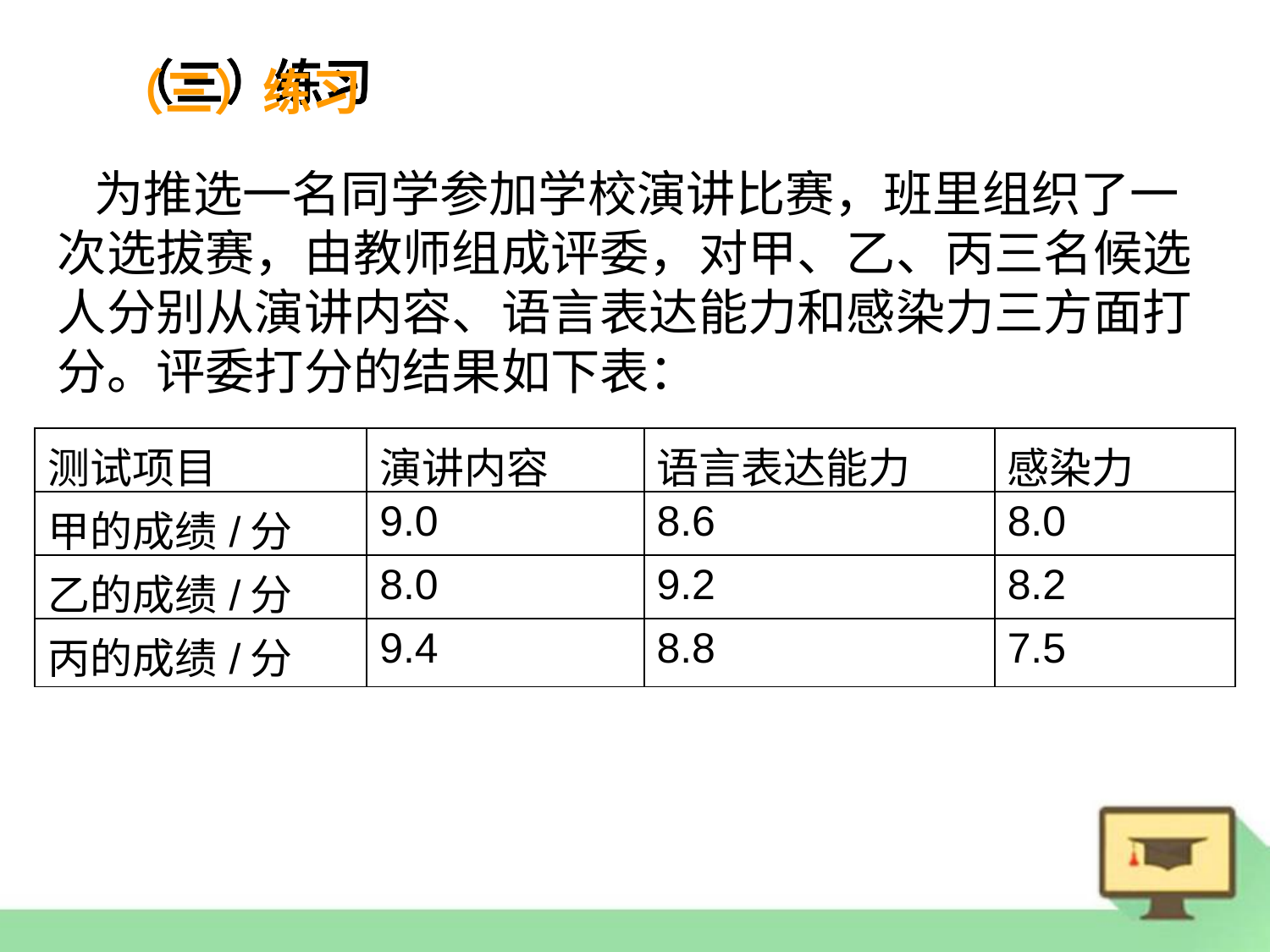

（三）练习
为推选一名同学参加学校演讲比赛，班里组织了一次选拔赛，由教师组成评委，对甲、乙、丙三名候选人分别从演讲内容、语言表达能力和感染力三方面打分。评委打分的结果如下表：
| 测试项目 | 演讲内容 | 语言表达能力 | 感染力 |
| --- | --- | --- | --- |
| 甲的成绩/分 | 9.0 | 8.6 | 8.0 |
| 乙的成绩/分 | 8.0 | 9.2 | 8.2 |
| 丙的成绩/分 | 9.4 | 8.8 | 7.5 |